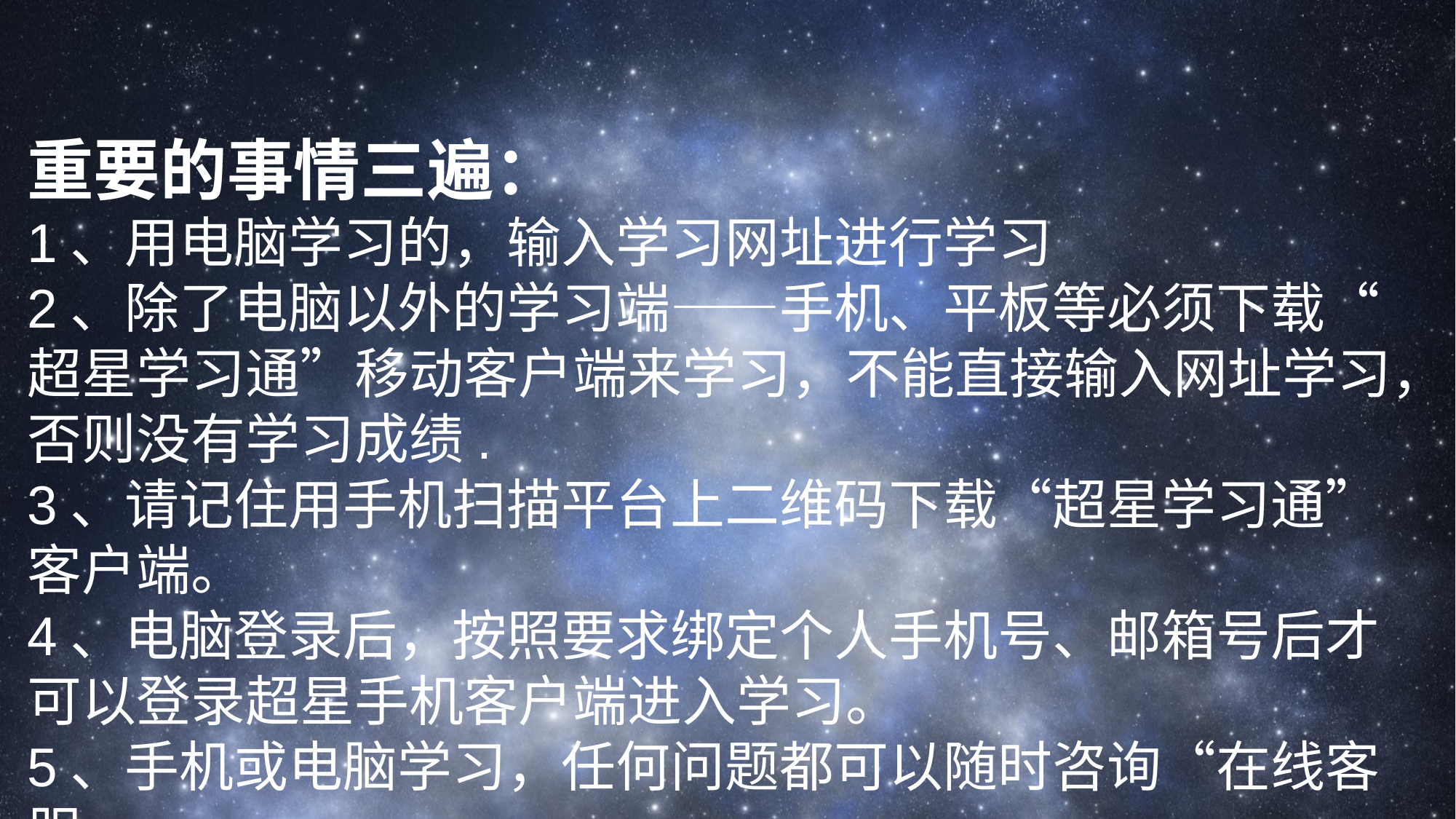

重要的事情三遍：
1、用电脑学习的，输入学习网址进行学习
2、除了电脑以外的学习端——手机、平板等必须下载“
超星学习通”移动客户端来学习，不能直接输入网址学习，否则没有学习成绩.
3、请记住用手机扫描平台上二维码下载“超星学习通” 客户端。
4、电脑登录后，按照要求绑定个人手机号、邮箱号后才可以登录超星手机客户端进入学习。
5、手机或电脑学习，任何问题都可以随时咨询“在线客服